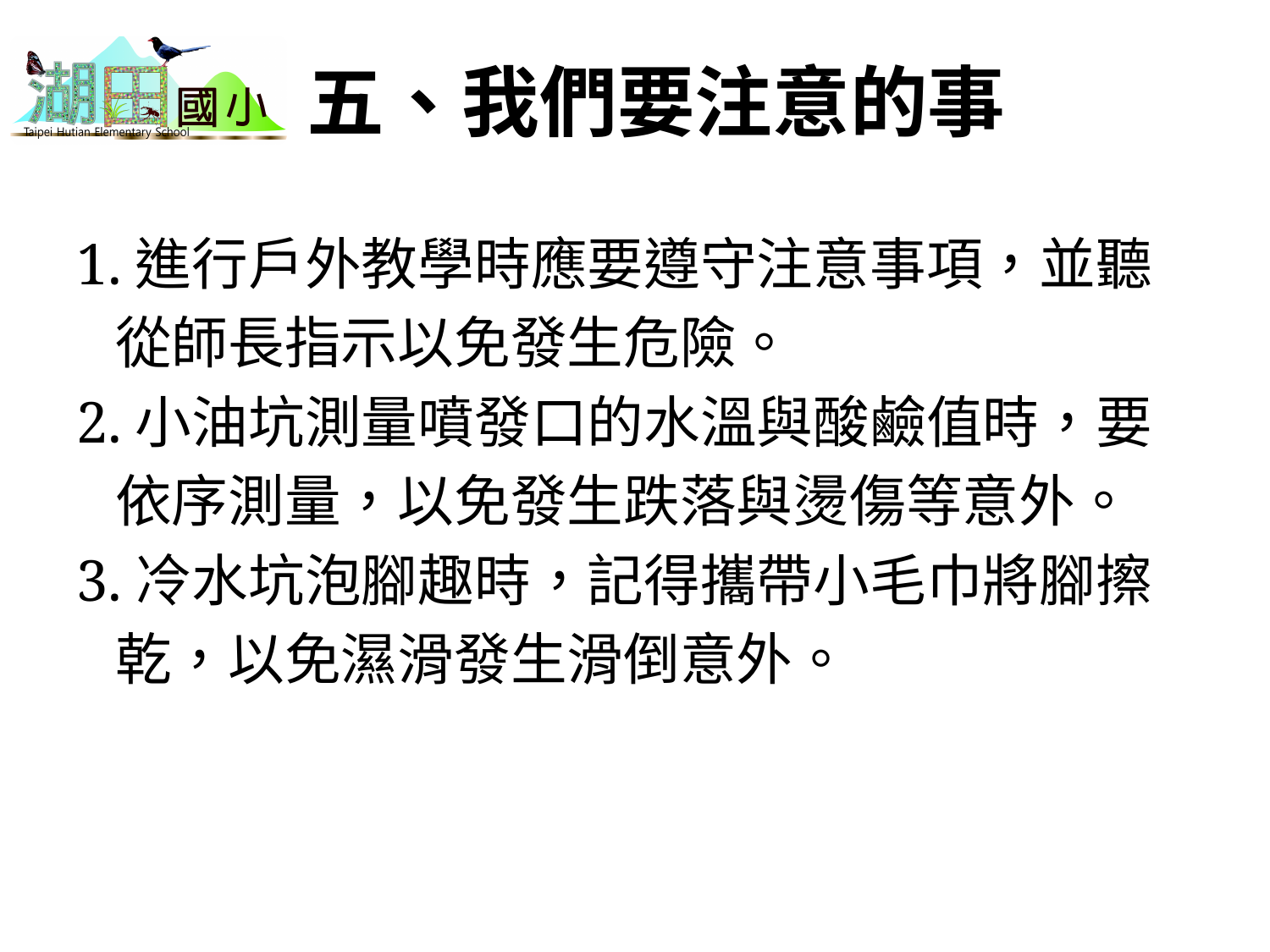

# 五、我們要注意的事
1.進行戶外教學時應要遵守注意事項，並聽
  從師長指示以免發生危險。
2.小油坑測量噴發口的水溫與酸鹼值時，要
  依序測量，以免發生跌落與燙傷等意外。
3.冷水坑泡腳趣時，記得攜帶小毛巾將腳擦
  乾，以免濕滑發生滑倒意外。